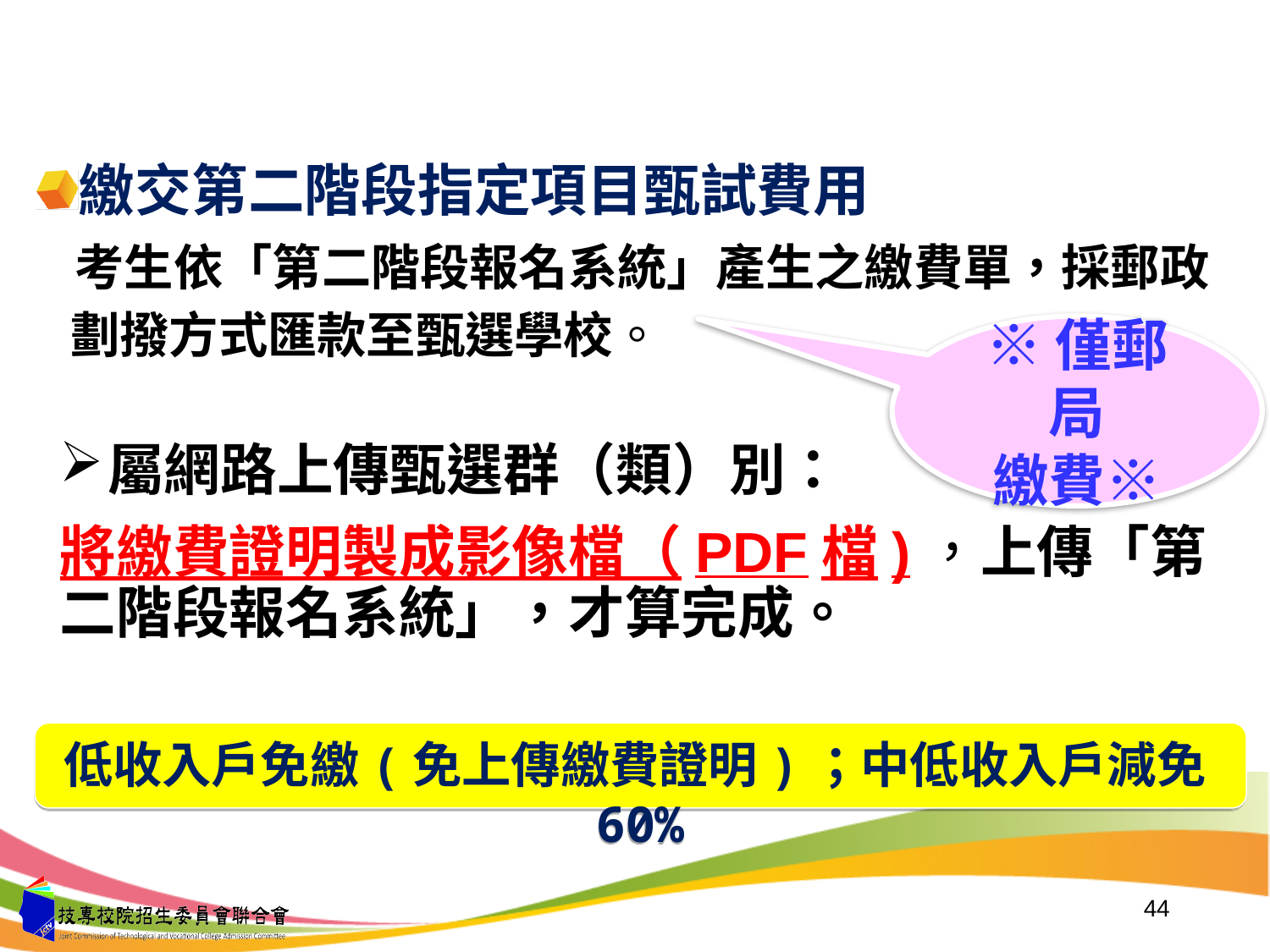

繳交第二階段指定項目甄試費用
  考生依「第二階段報名系統」產生之繳費單，採郵政
  劃撥方式匯款至甄選學校。

屬網路上傳甄選群（類）別：
將繳費證明製成影像檔（PDF檔)，上傳「第二階段報名系統」，才算完成。
※僅郵局
繳費※
低收入戶免繳(免上傳繳費證明)；中低收入戶減免60%
44